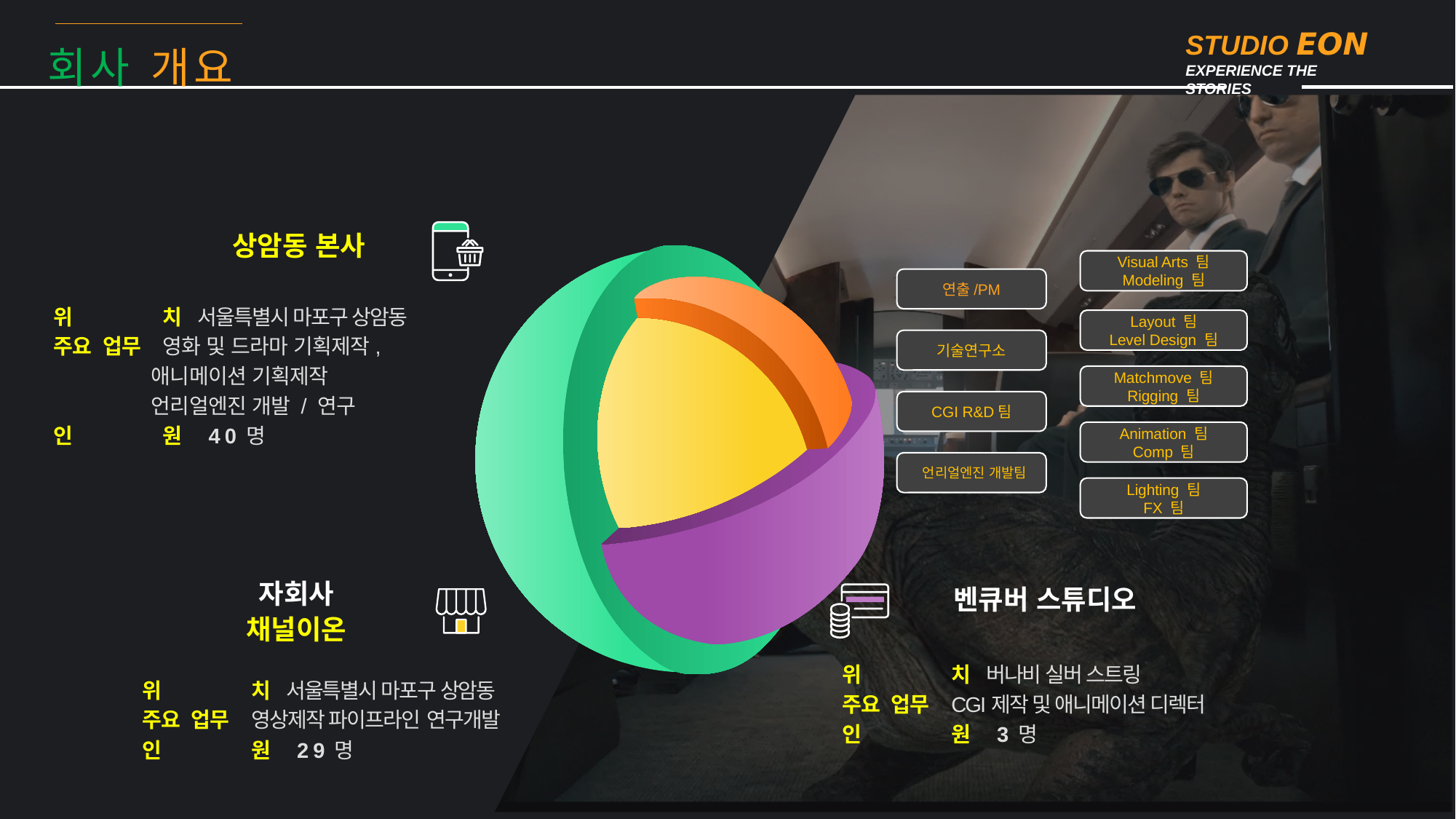

회사 개요

상암동 본사

Visual Arts 팀
Modeling 팀
연출/PM
위	치   서울특별시 마포구 상암동
주요  업무	영화 및 드라마 기획제작,
                 애니메이션 기획제작
                 언리얼엔진 개발 / 연구
인	원  40명
Layout 팀
Level Design 팀
기술연구소
Matchmove 팀
Rigging 팀
CGI R&D팀
Animation 팀
Comp 팀
 언리얼엔진 개발팀
Lighting 팀
FX 팀
자회사
채널이온
벤큐버 스튜디오

위	치   버나비 실버 스트링
주요  업무	CGI제작 및 애니메이션 디렉터
인	원  3명
위	치   서울특별시 마포구 상암동
주요  업무	영상제작 파이프라인 연구개발
인	원  29명